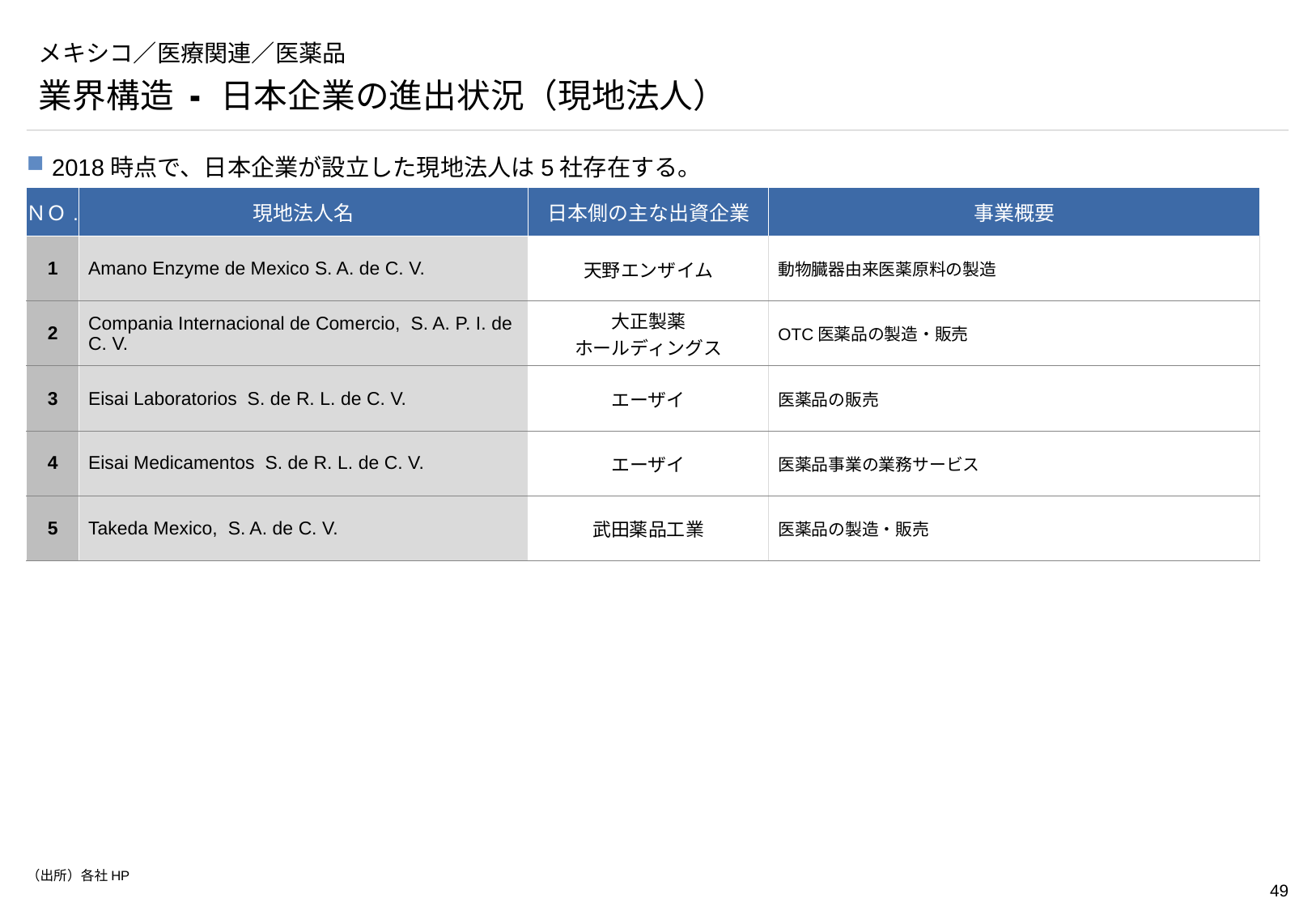

# メキシコ／医療関連／医薬品
業界構造 - 日本企業の進出状況（現地法人）
2018時点で、日本企業が設立した現地法人は5社存在する。
| ＮＯ. | 現地法人名 | 日本側の主な出資企業 | 事業概要 |
| --- | --- | --- | --- |
| 1 | Amano Enzyme de Mexico S. A. de C. V. | 天野エンザイム | 動物臓器由来医薬原料の製造 |
| 2 | Compania Internacional de Comercio, S. A. P. I. de C. V. | 大正製薬 ホールディングス | OTC医薬品の製造・販売 |
| 3 | Eisai Laboratorios S. de R. L. de C. V. | エーザイ | 医薬品の販売 |
| 4 | Eisai Medicamentos S. de R. L. de C. V. | エーザイ | 医薬品事業の業務サービス |
| 5 | Takeda Mexico, S. A. de C. V. | 武田薬品工業 | 医薬品の製造・販売 |
（出所）各社HP